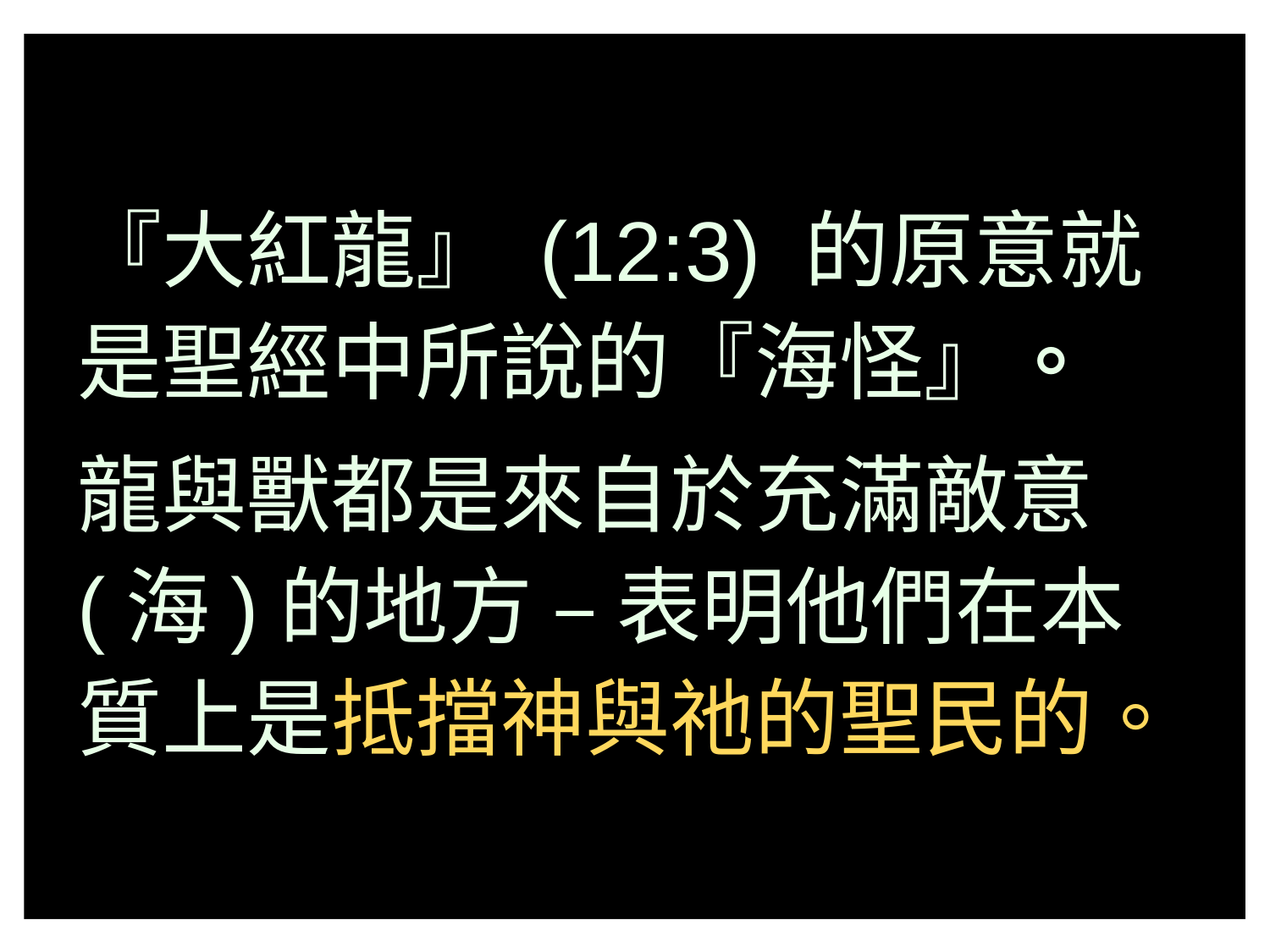

『大紅龍』 (12:3) 的原意就是聖經中所說的『海怪』。
龍與獸都是來自於充滿敵意(海)的地方 – 表明他們在本質上是抵擋神與祂的聖民的。